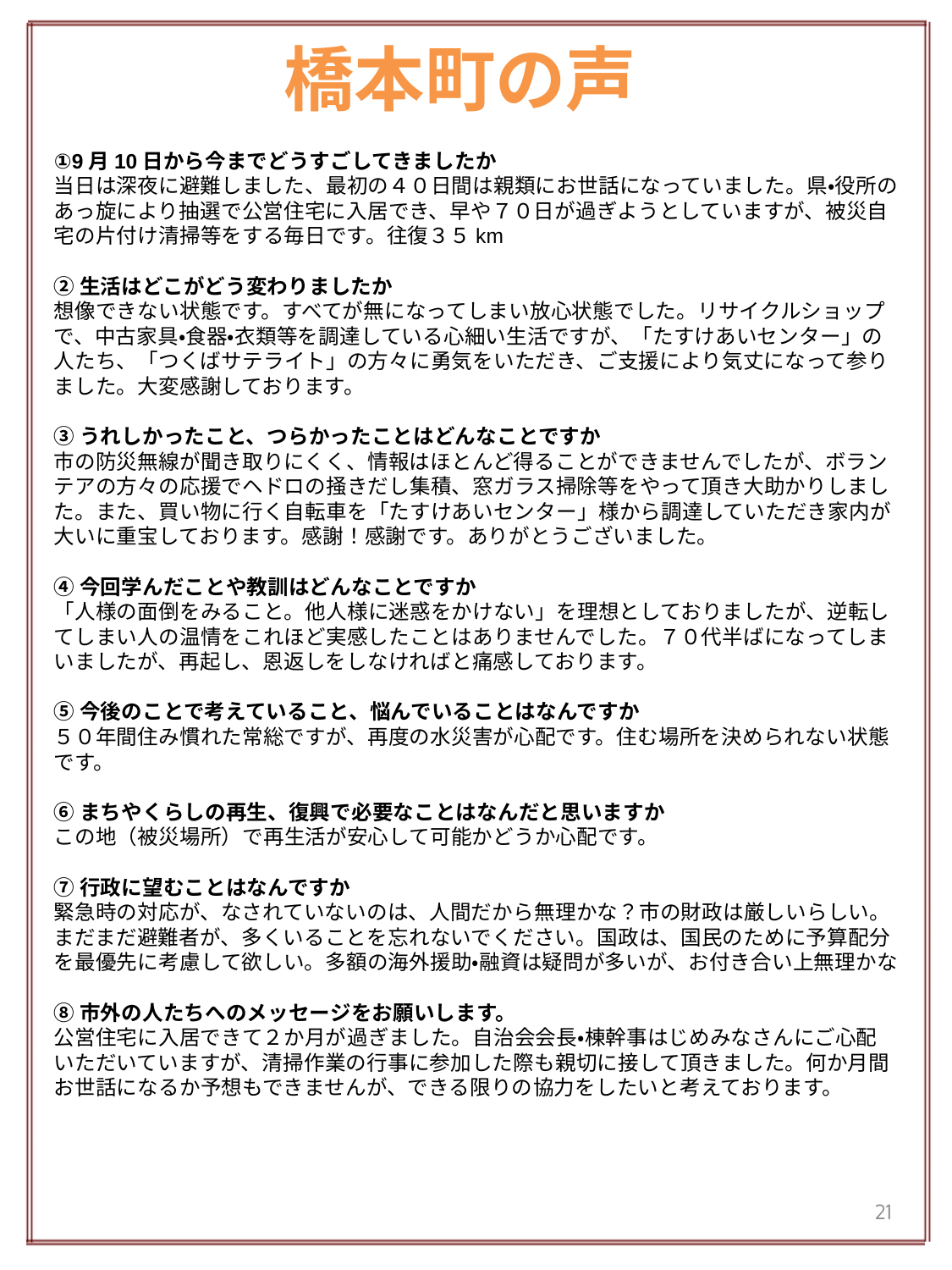

# 橋本町の声
①9月10日から今までどうすごしてきましたか
当日は深夜に避難しました、最初の４０日間は親類にお世話になっていました。県・役所のあっ旋により抽選で公営住宅に入居でき、早や７０日が過ぎようとしていますが、被災自宅の片付け清掃等をする毎日です。往復３５km

②生活はどこがどう変わりましたか
想像できない状態です。すべてが無になってしまい放心状態でした。リサイクルショップで、中古家具・食器・衣類等を調達している心細い生活ですが、「たすけあいセンター」の人たち、「つくばサテライト」の方々に勇気をいただき、ご支援により気丈になって参りました。大変感謝しております。

③うれしかったこと、つらかったことはどんなことですか
市の防災無線が聞き取りにくく、情報はほとんど得ることができませんでしたが、ボランテアの方々の応援でヘドロの掻きだし集積、窓ガラス掃除等をやって頂き大助かりしました。また、買い物に行く自転車を「たすけあいセンター」様から調達していただき家内が大いに重宝しております。感謝！感謝です。ありがとうございました。

④今回学んだことや教訓はどんなことですか
「人様の面倒をみること。他人様に迷惑をかけない」を理想としておりましたが、逆転してしまい人の温情をこれほど実感したことはありませんでした。７０代半ばになってしまいましたが、再起し、恩返しをしなければと痛感しております。

⑤今後のことで考えていること、悩んでいることはなんですか
５０年間住み慣れた常総ですが、再度の水災害が心配です。住む場所を決められない状態です。

⑥まちやくらしの再生、復興で必要なことはなんだと思いますか
この地（被災場所）で再生活が安心して可能かどうか心配です。

⑦行政に望むことはなんですか
緊急時の対応が、なされていないのは、人間だから無理かな？市の財政は厳しいらしい。まだまだ避難者が、多くいることを忘れないでください。国政は、国民のために予算配分を最優先に考慮して欲しい。多額の海外援助・融資は疑問が多いが、お付き合い上無理かな

⑧市外の人たちへのメッセージをお願いします。
公営住宅に入居できて２か月が過ぎました。自治会会長・棟幹事はじめみなさんにご心配いただいていますが、清掃作業の行事に参加した際も親切に接して頂きました。何か月間お世話になるか予想もできませんが、できる限りの協力をしたいと考えております。

21